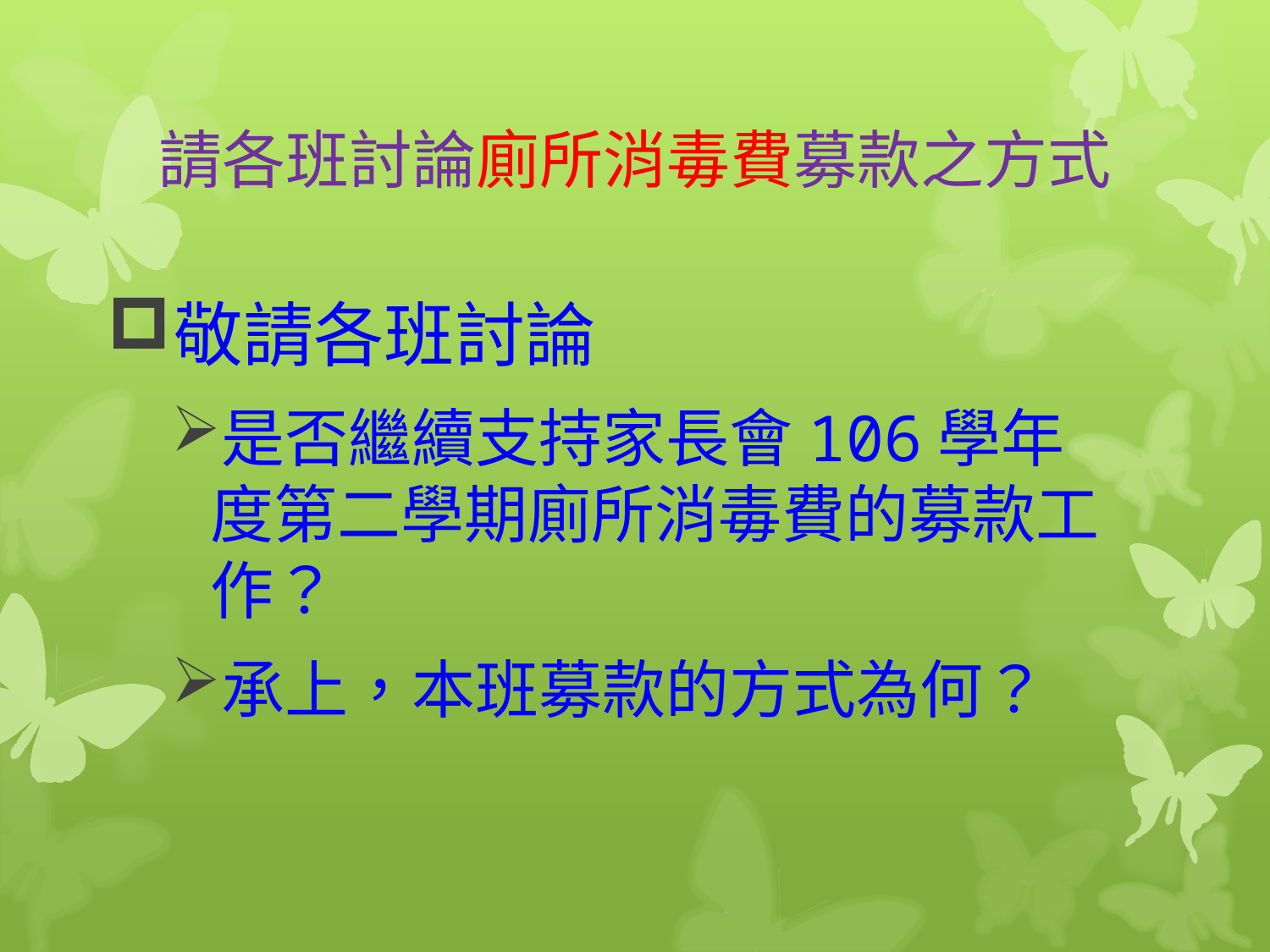

# 請各班討論廁所消毒費募款之方式
敬請各班討論
是否繼續支持家長會106學年度第二學期廁所消毒費的募款工作？
承上，本班募款的方式為何？